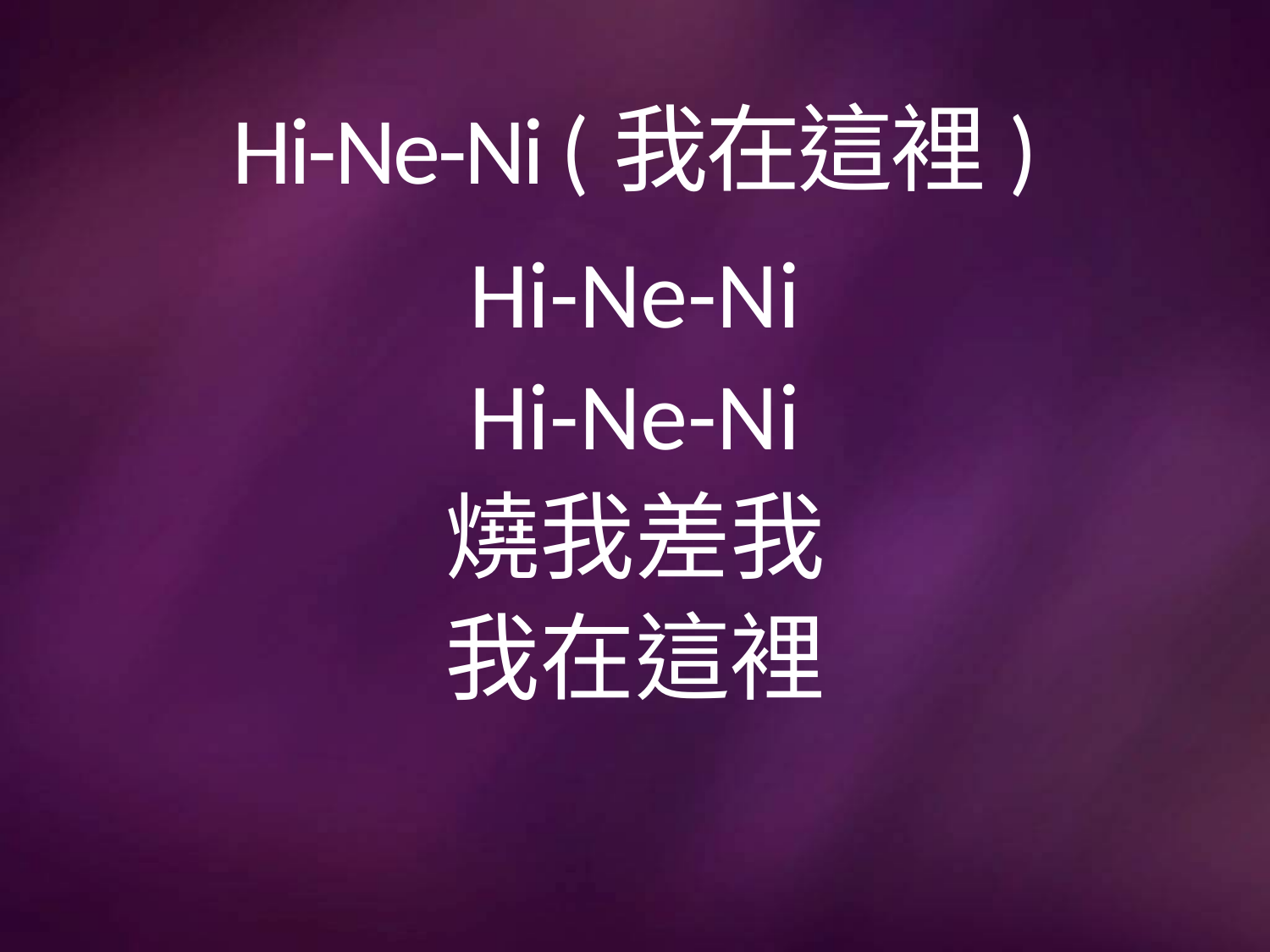

# Hi-Ne-Ni (我在這裡)
Hi-Ne-Ni
Hi-Ne-Ni
燒我差我
我在這裡